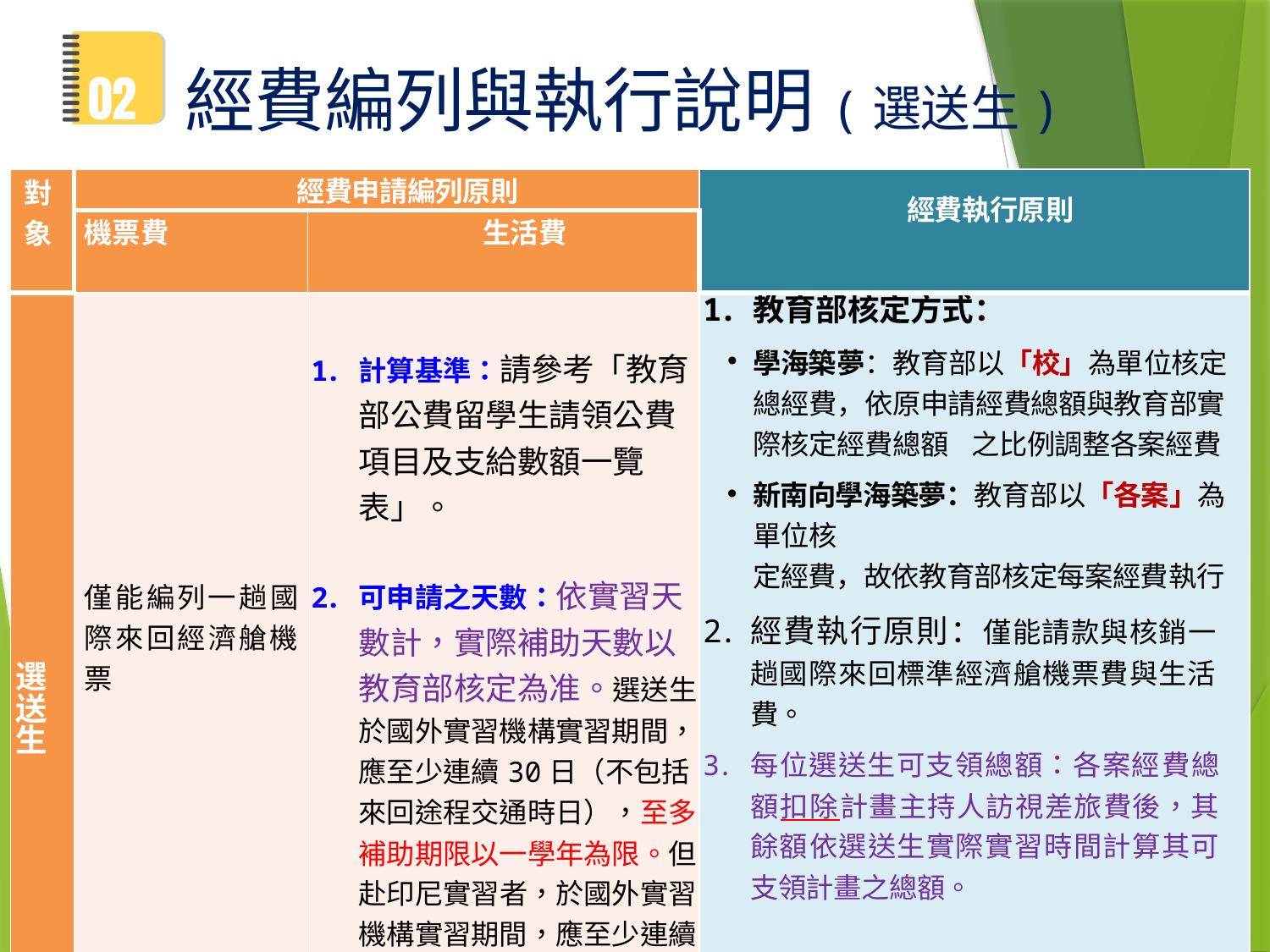

# 02	經費編列與執行說明(選送生)
| 對象 | 經費申請編列原則 |  | 經費執行原則 |
| --- | --- | --- | --- |
|  | 機票費 | 生活費 |  |
| 選送生 | 僅能編列一趟國際來回經濟艙機票 | 計算基準：請參考「教育部公費留學生請領公費項目及支給數額一覽表」。 可申請之天數：依實習天數計，實際補助天數以教育部核定為准。選送生於國外實習機構實習期間，應至少連續30日（不包括來回途程交通時日），至多補助期限以一學年為限。但赴印尼實習者，於國外實習機構實習期間，應至少連續25日（不包括來回途程交通時日）。 | 教育部核定方式： 學海築夢：教育部以「校」為單位核定總經費，依原申請經費總額與教育部實際核定經費總額 之比例調整各案經費 新南向學海築夢：教育部以「各案」為單位核 定經費，故依教育部核定每案經費執行 經費執行原則：僅能請款與核銷一趟國際來回標準經濟艙機票費與生活費。 每位選送生可支領總額：各案經費總額扣除計畫主持人訪視差旅費後，其餘額依選送生實際實習時間計算其可支領計畫之總額。 19 |